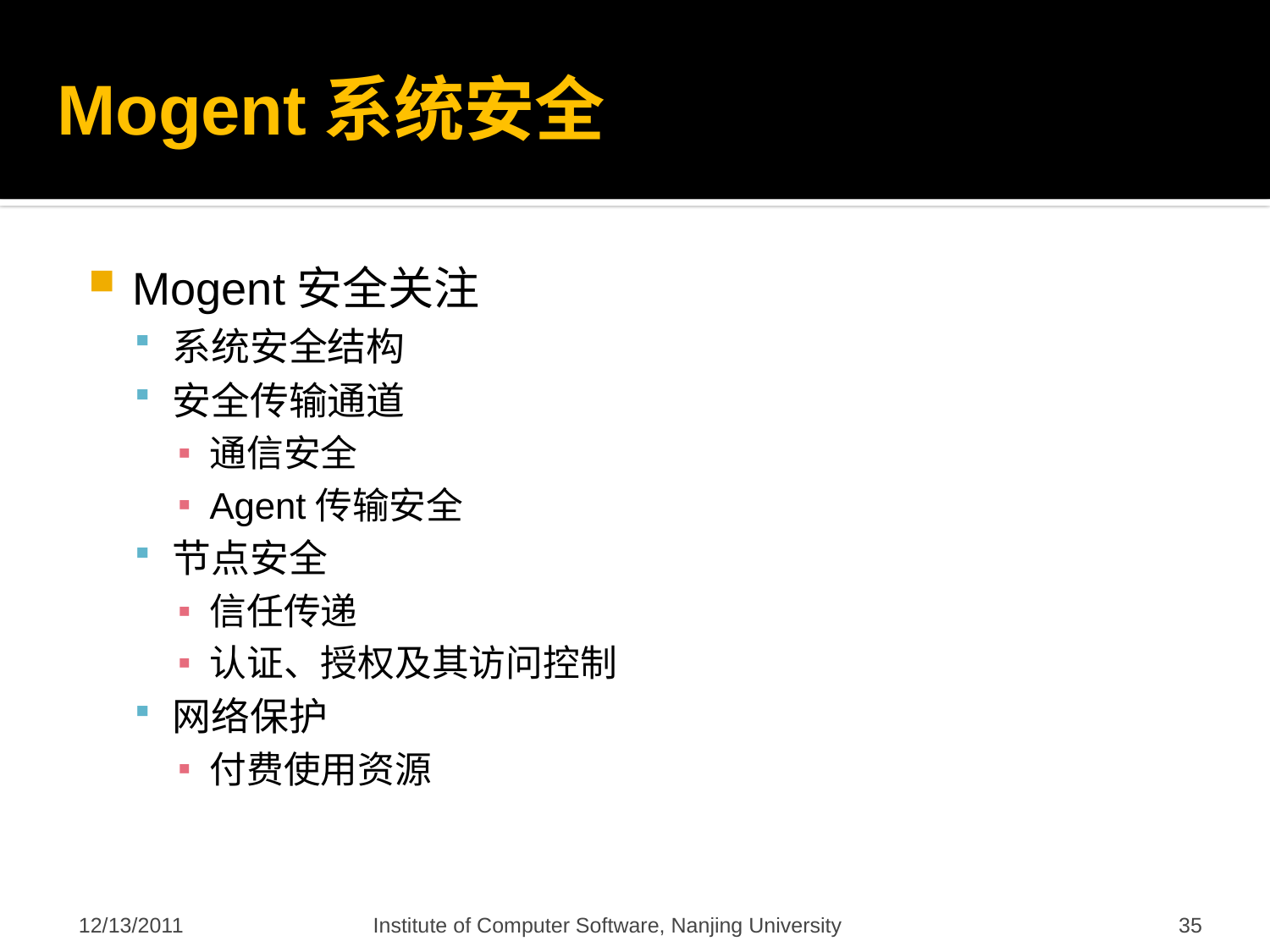

# Mogent系统安全机制
Mogent安全关注
系统安全结构
安全传输通道
通信安全
Agent传输安全
节点安全
信任传递
认证、授权及其访问控制
网络保护
付费使用资源
35
12/13/2011
Institute of Computer Software, Nanjing University
35